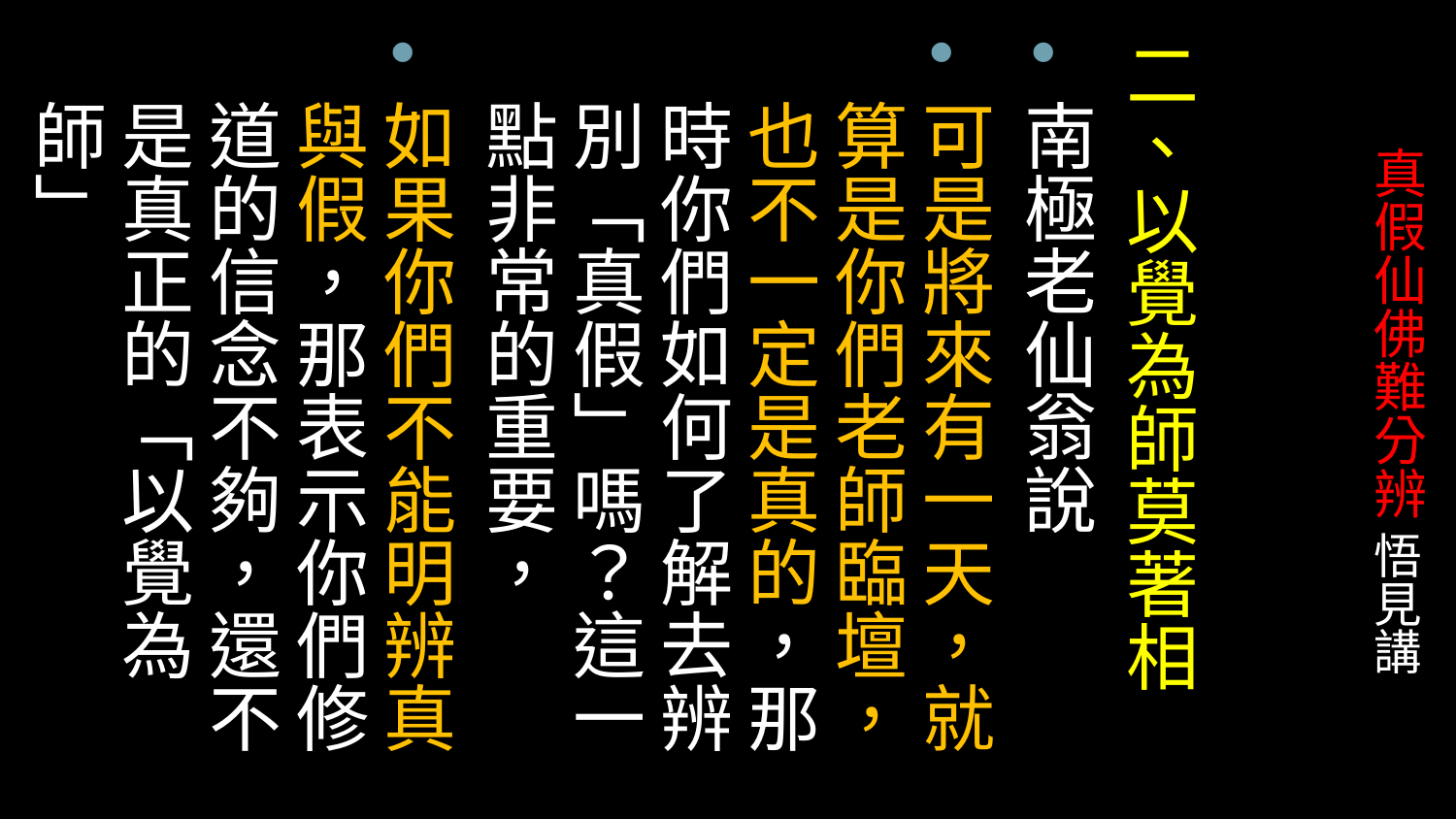

二、以覺為師莫著相
南極老仙翁說
可是將來有一天，就算是你們老師臨壇，也不一定是真的，那時你們如何了解去辨別「真假」嗎？這一點非常的重要，
如果你們不能明辨真與假，那表示你們修道的信念不夠，還不是真正的「以覺為師」
# 真假仙佛難分辨 悟見講